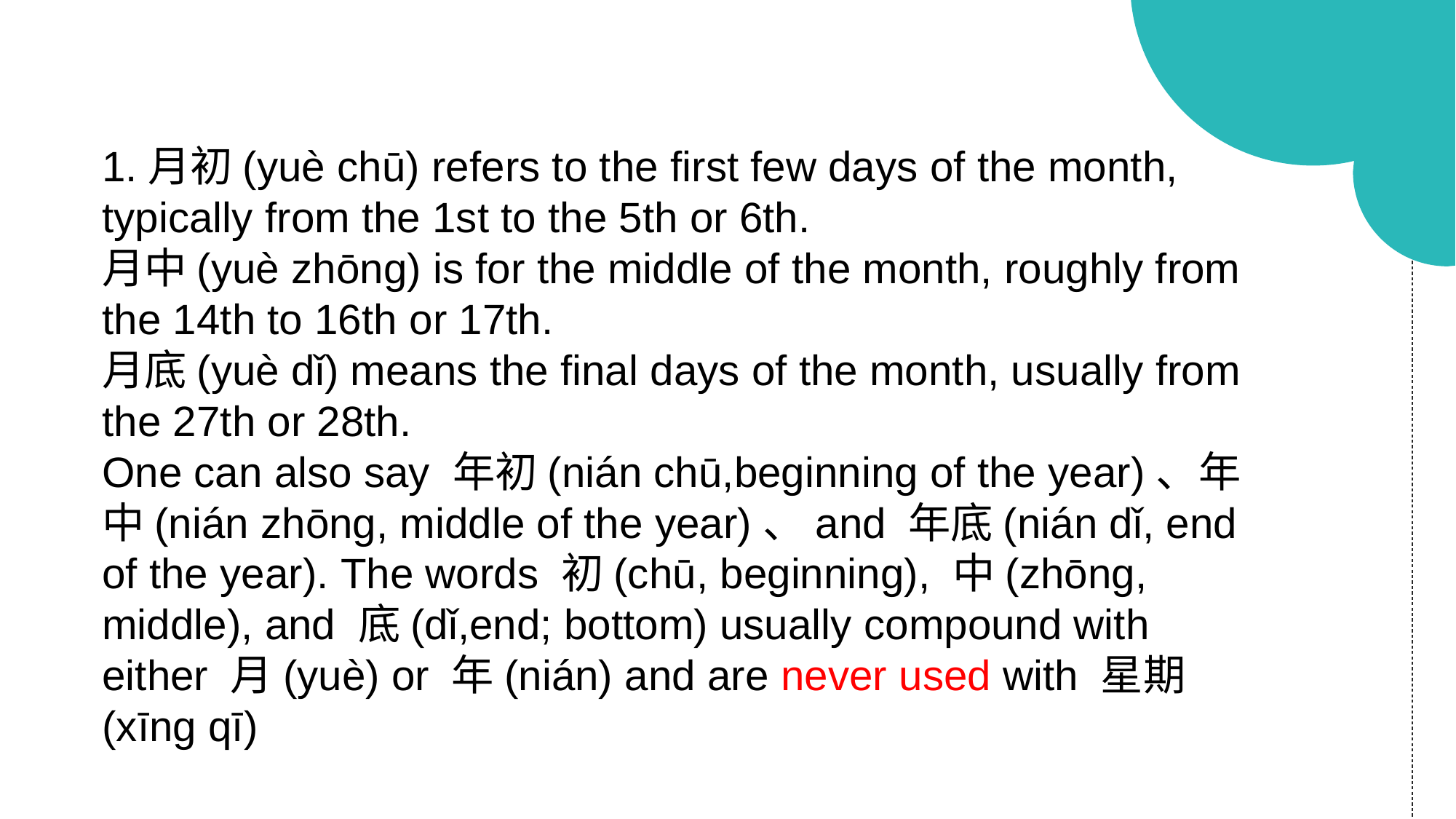

1.月初(yuè chū) refers to the first few days of the month, typically from the 1st to the 5th or 6th.
月中(yuè zhōng) is for the middle of the month, roughly from the 14th to 16th or 17th.
月底(yuè dǐ) means the final days of the month, usually from the 27th or 28th.
One can also say 年初(nián chū,beginning of the year)、年中(nián zhōng, middle of the year)、and 年底(nián dǐ, end of the year). The words 初(chū, beginning), 中(zhōng, middle), and 底(dǐ,end; bottom) usually compound with either 月(yuè) or 年(nián) and are never used with 星期(xīng qī)